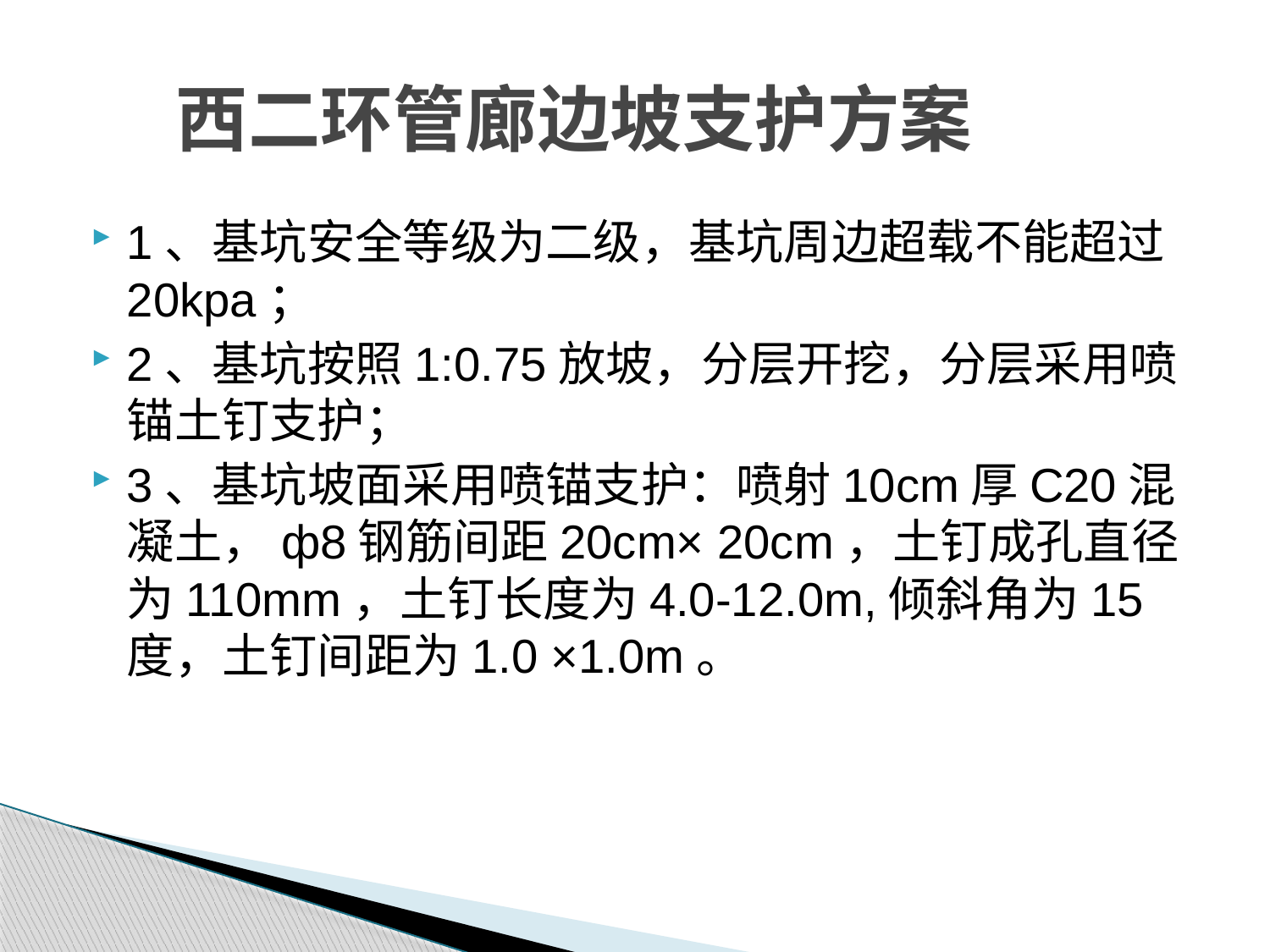

# 西二环管廊边坡支护方案
1、基坑安全等级为二级，基坑周边超载不能超过20kpa；
2、基坑按照1:0.75放坡，分层开挖，分层采用喷锚土钉支护；
3、基坑坡面采用喷锚支护：喷射10cm厚C20混凝土，ф8钢筋间距20cm× 20cm，土钉成孔直径为110mm，土钉长度为4.0-12.0m,倾斜角为15度，土钉间距为1.0 ×1.0m。